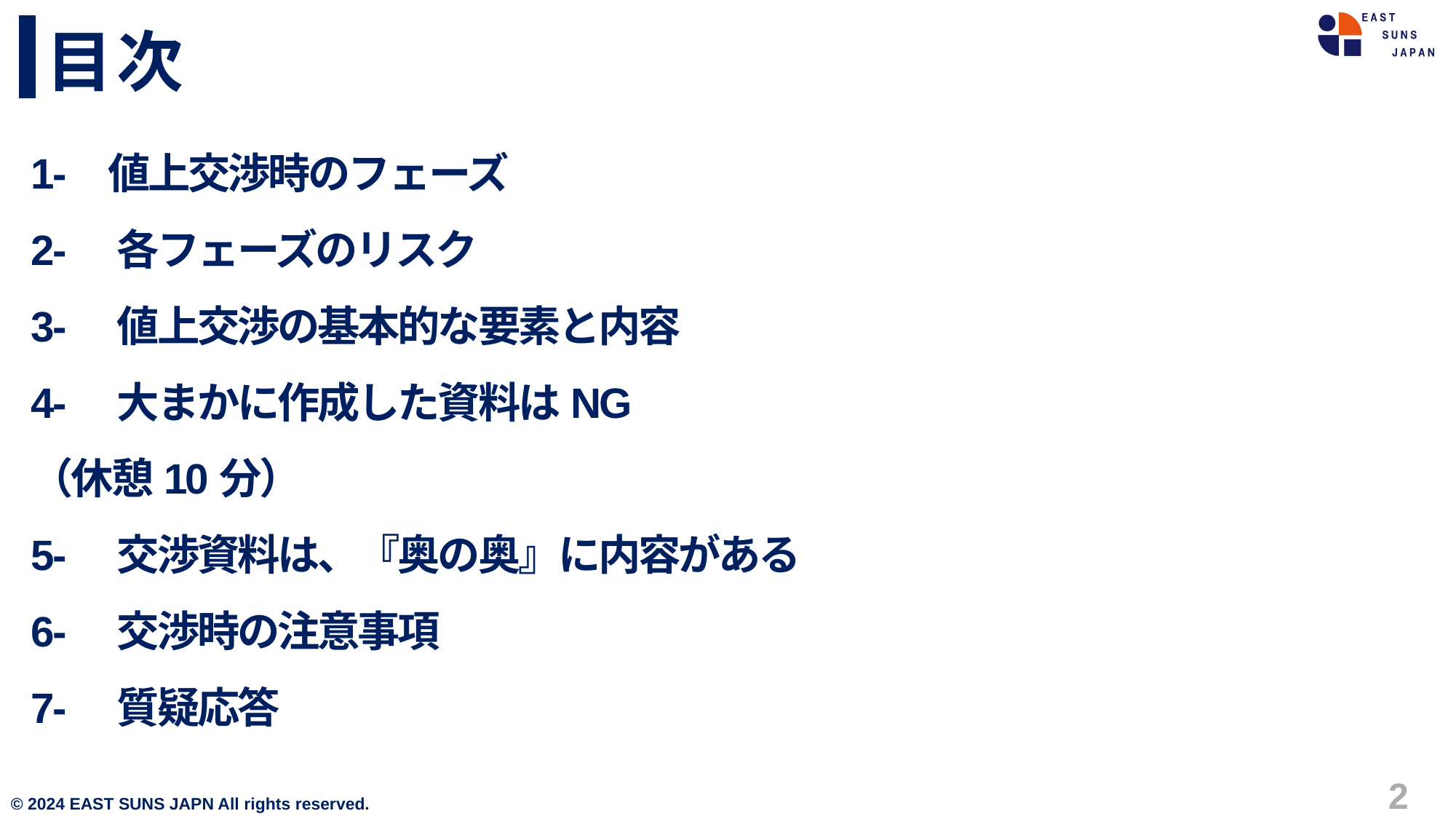

目次

1-   値上交渉時のフェーズ
2-　各フェーズのリスク
3-　値上交渉の基本的な要素と内容
4-　大まかに作成した資料はNG
（休憩10分）
5-　交渉資料は、『奥の奥』に内容がある
6-　交渉時の注意事項
7-　質疑応答
2